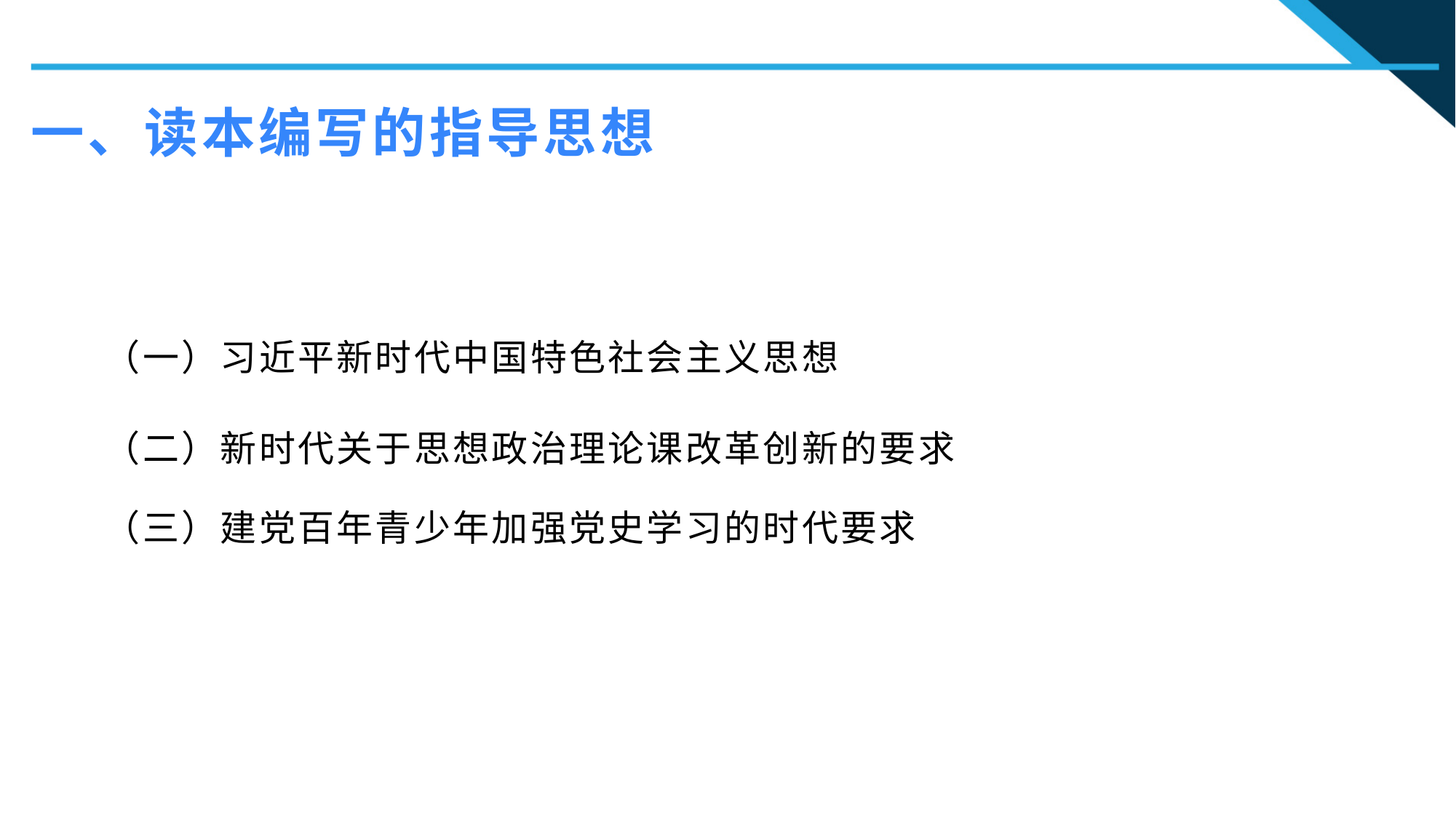

一、读本编写的指导思想
（一）习近平新时代中国特色社会主义思想
（二）新时代关于思想政治理论课改革创新的要求
（三）建党百年青少年加强党史学习的时代要求